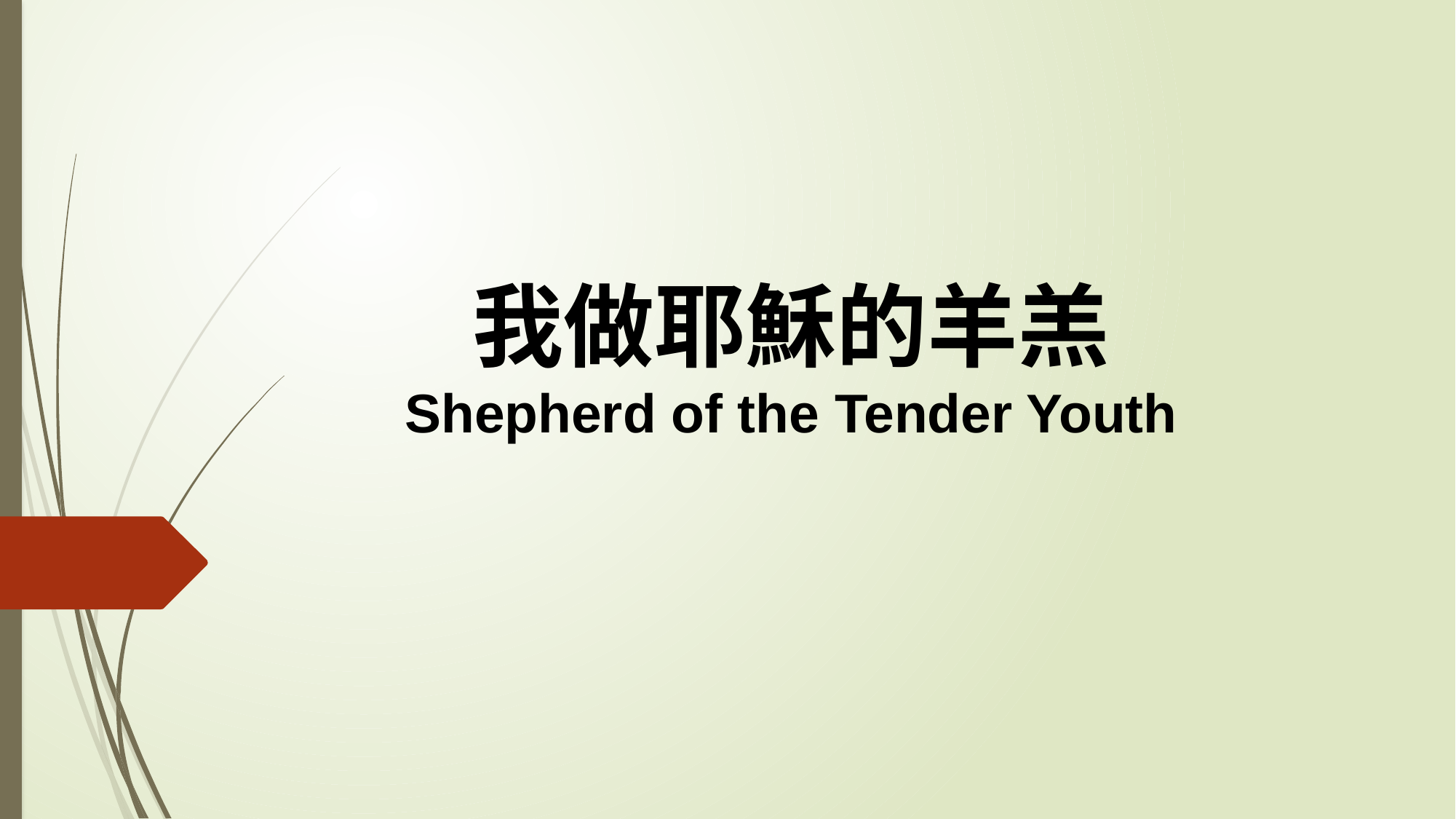

# 我做耶穌的羊羔 Shepherd of the Tender Youth